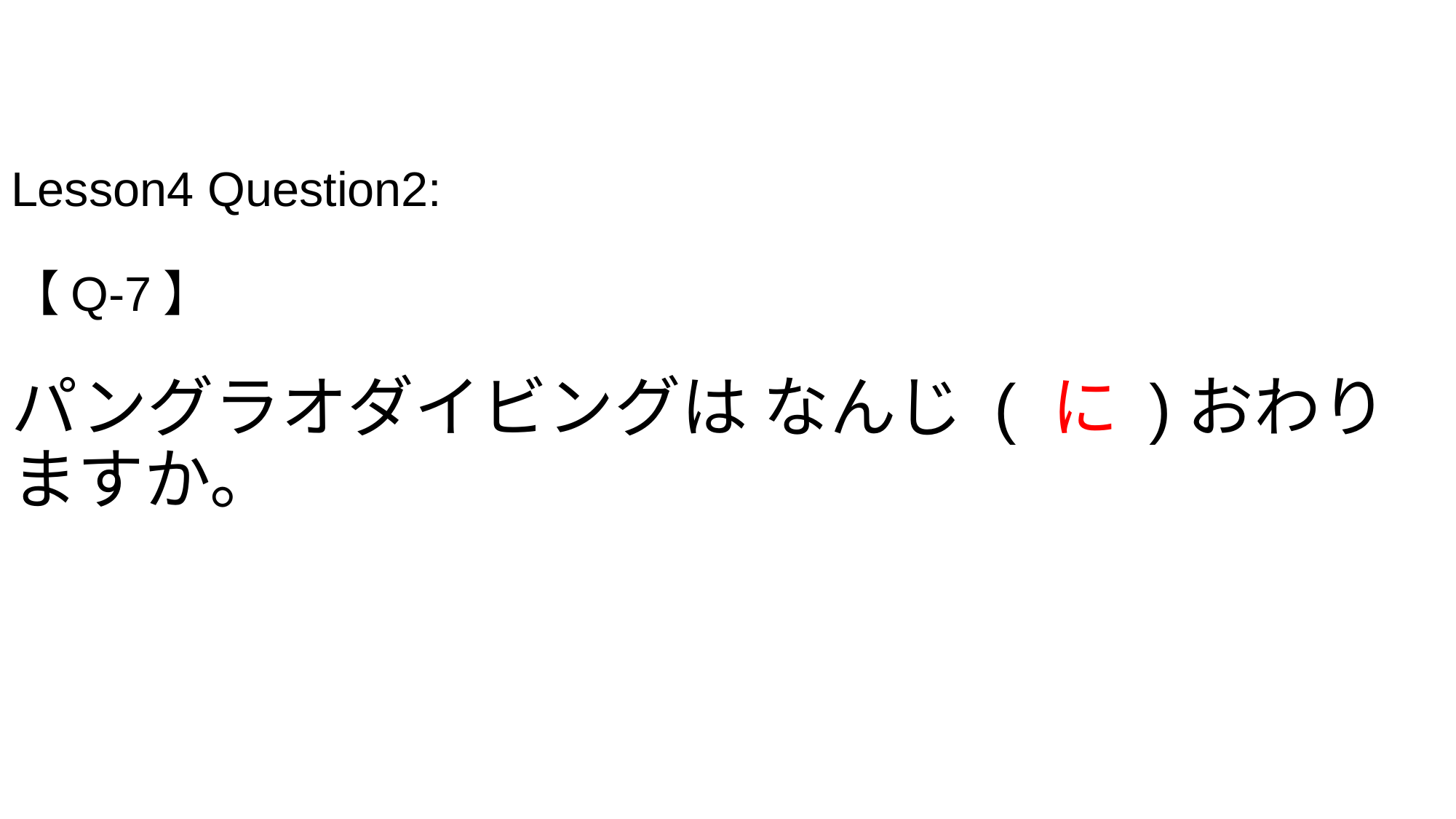

# Lesson4 Question2: 【Q-7】 パングラオダイビングは なんじ ( に )おわりますか。